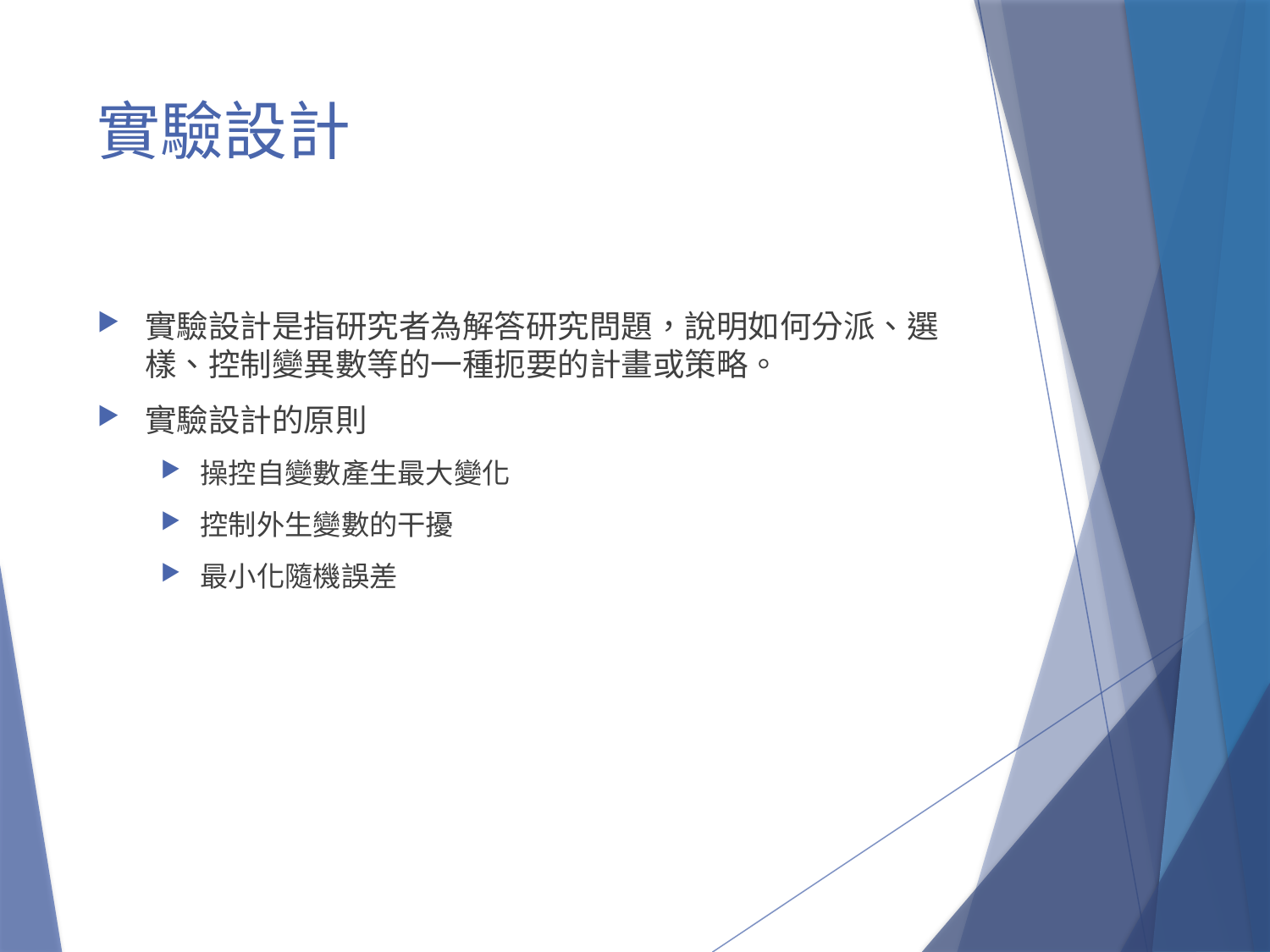

# 實驗設計
實驗設計是指研究者為解答研究問題，說明如何分派、選樣、控制變異數等的一種扼要的計畫或策略。
實驗設計的原則
操控自變數產生最大變化
控制外生變數的干擾
最小化隨機誤差